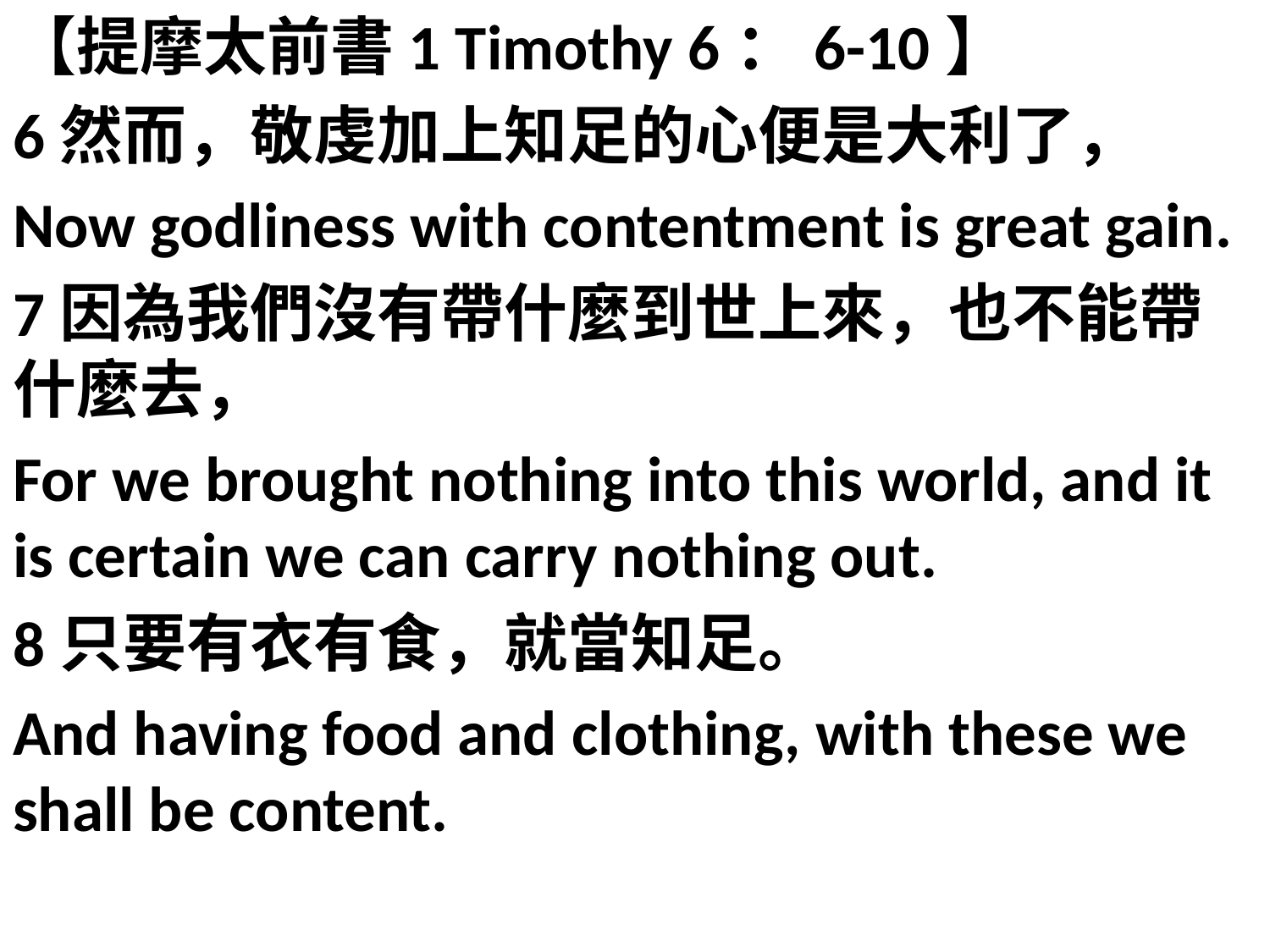

【提摩太前書1 Timothy 6：6-10】
6然而，敬虔加上知足的心便是大利了，
Now godliness with contentment is great gain.
7因為我們沒有帶什麼到世上來，也不能帶什麼去，
For we brought nothing into this world, and it is certain we can carry nothing out.
8只要有衣有食，就當知足。
And having food and clothing, with these we shall be content.